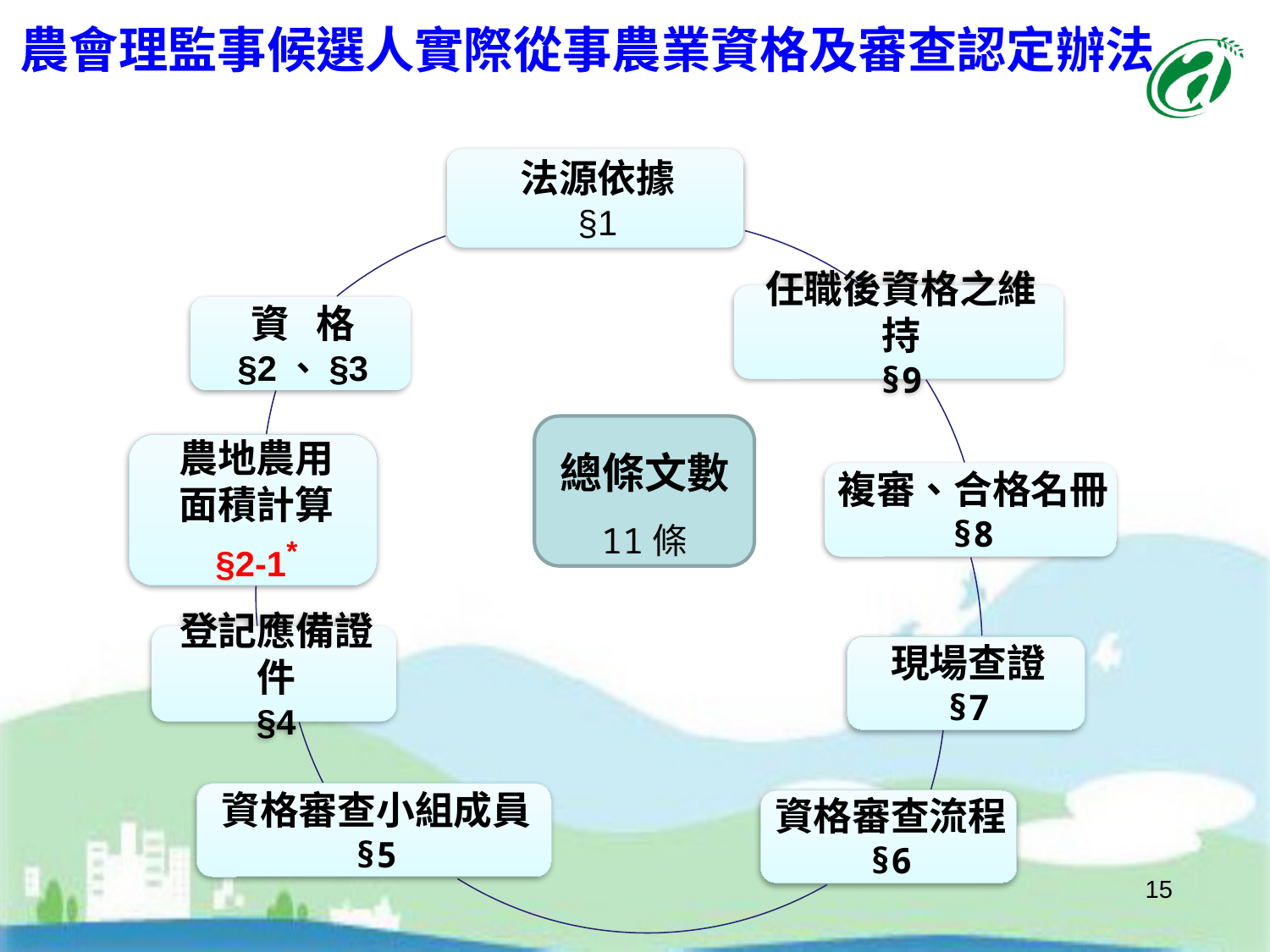

# 農會理監事候選人實際從事農業資格及審查認定辦法
法源依據
§1
任職後資格之維持
§9
複審、合格名冊
§8
現場查證
§7
資格審查流程
§6
資格審查小組成員
§5
登記應備證件
§4
農地農用
面積計算
§2-1*
資   格
§2、§3
總條文數
11條
15